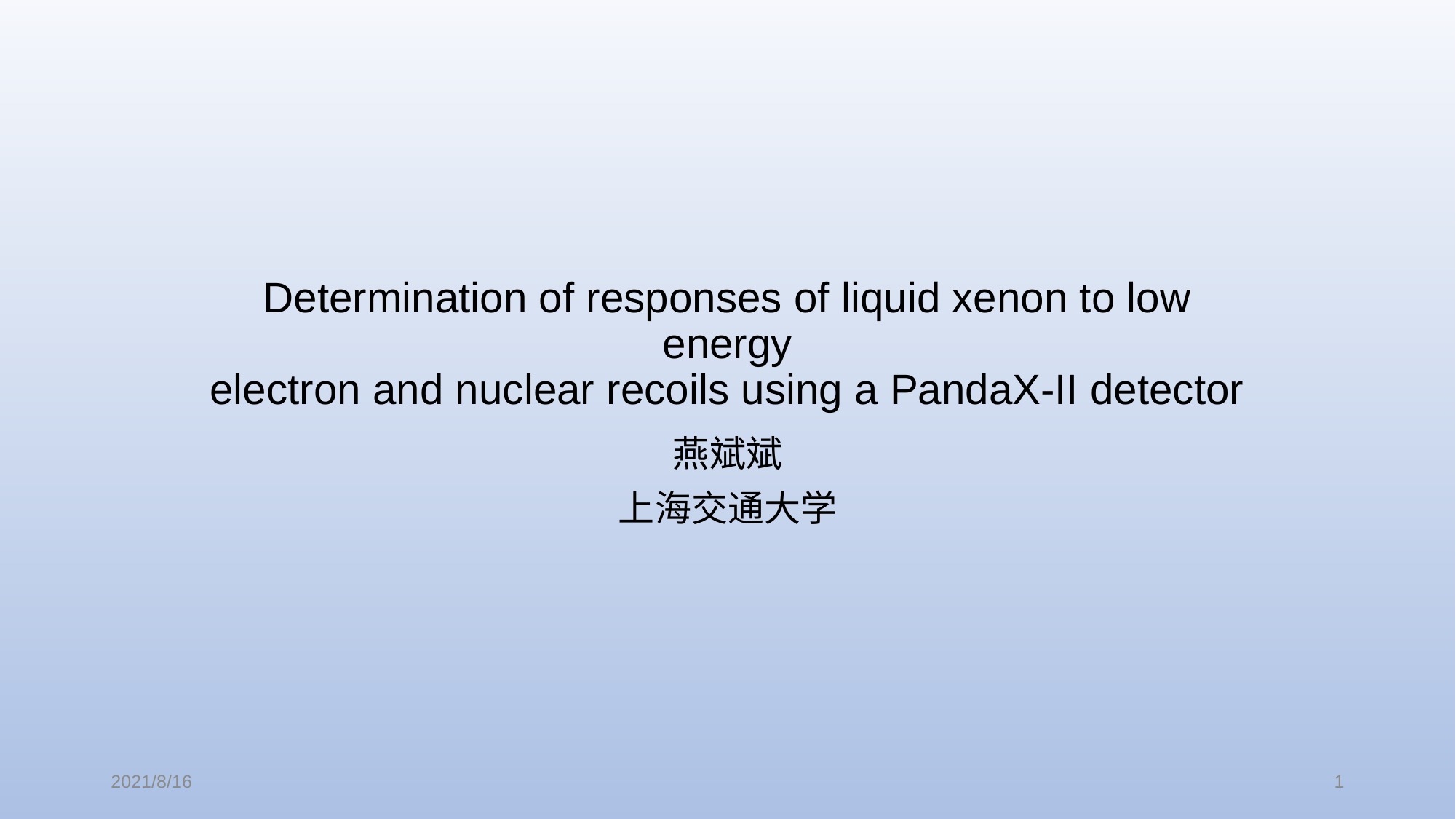

# Determination of responses of liquid xenon to low energy electron and nuclear recoils using a PandaX-II detector
燕斌斌
上海交通大学
2021/8/16
1